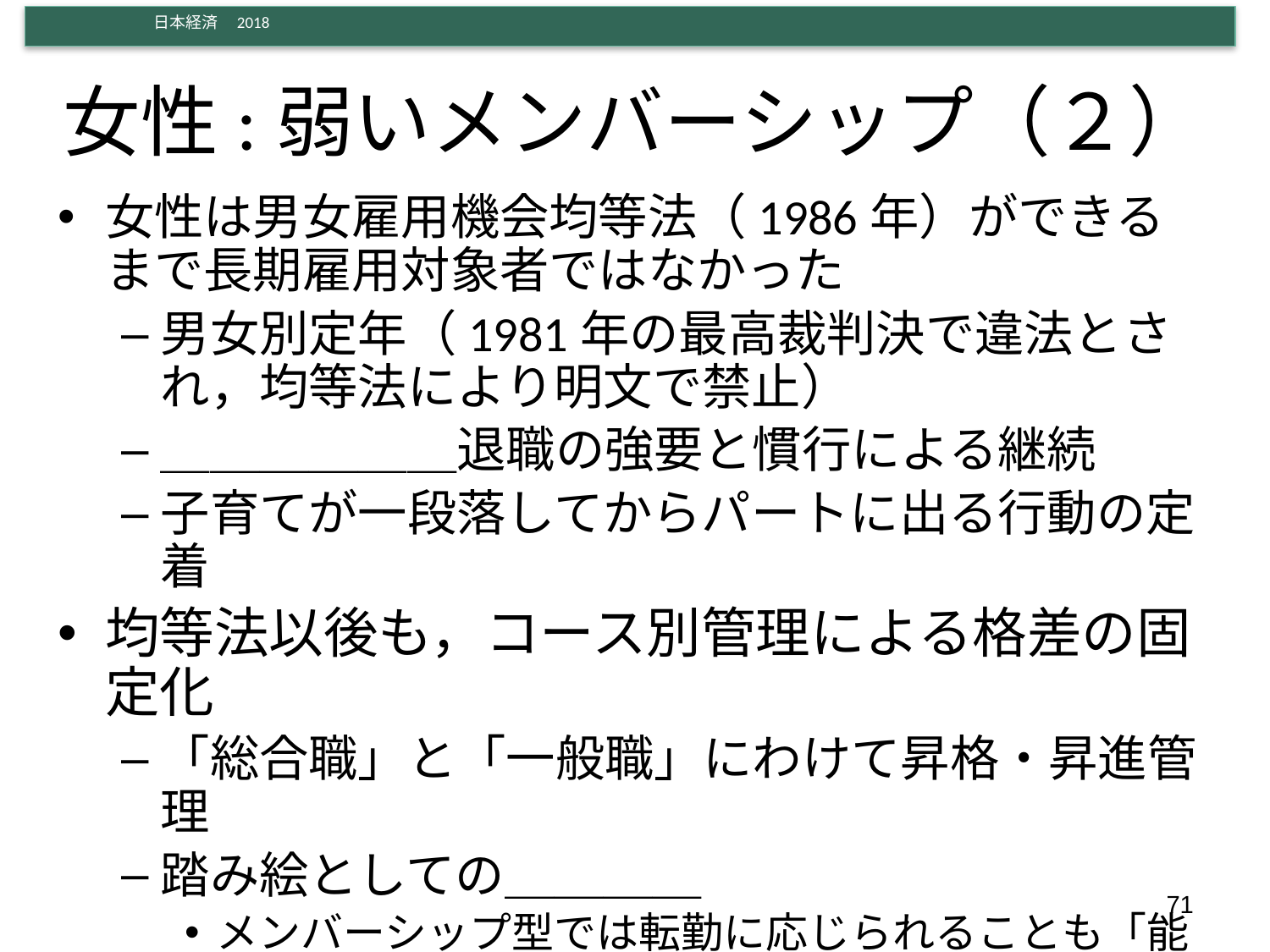

# 女性:弱いメンバーシップ（２）
女性は男女雇用機会均等法（1986年）ができるまで長期雇用対象者ではなかった
男女別定年（1981年の最高裁判決で違法とされ，均等法により明文で禁止）
＿＿＿＿＿＿退職の強要と慣行による継続
子育てが一段落してからパートに出る行動の定着
均等法以後も，コース別管理による格差の固定化
「総合職」と「一般職」にわけて昇格・昇進管理
踏み絵としての＿＿＿＿
メンバーシップ型では転勤に応じられることも「能力」
2006年均等法改正による間接差別禁止で一部是正
71